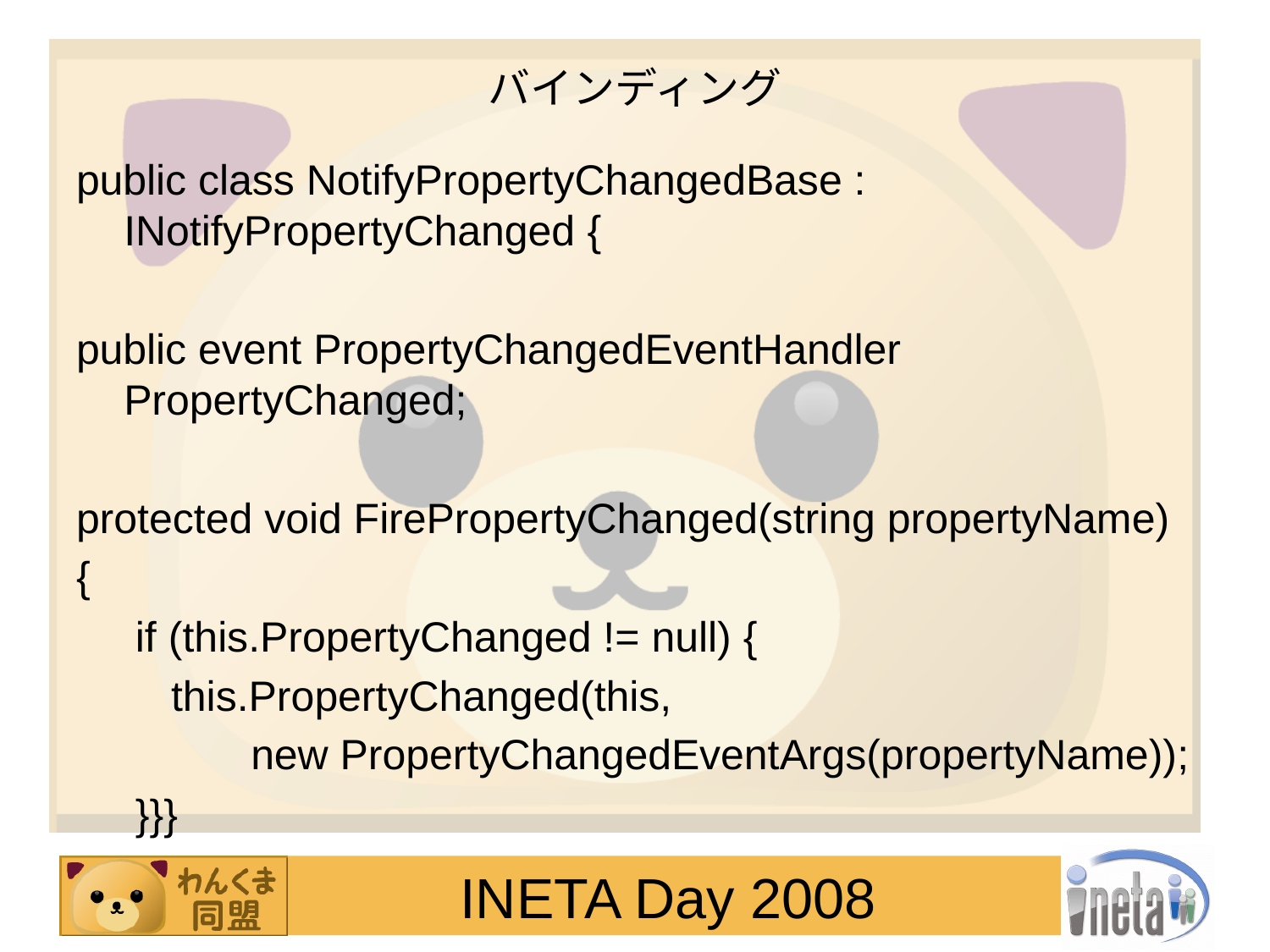

# バインディング
public class NotifyPropertyChangedBase : INotifyPropertyChanged {

public event PropertyChangedEventHandler PropertyChanged;

protected void FirePropertyChanged(string propertyName)
{
     if (this.PropertyChanged != null) {
        this.PropertyChanged(this,
		new PropertyChangedEventArgs(propertyName));
     }}}